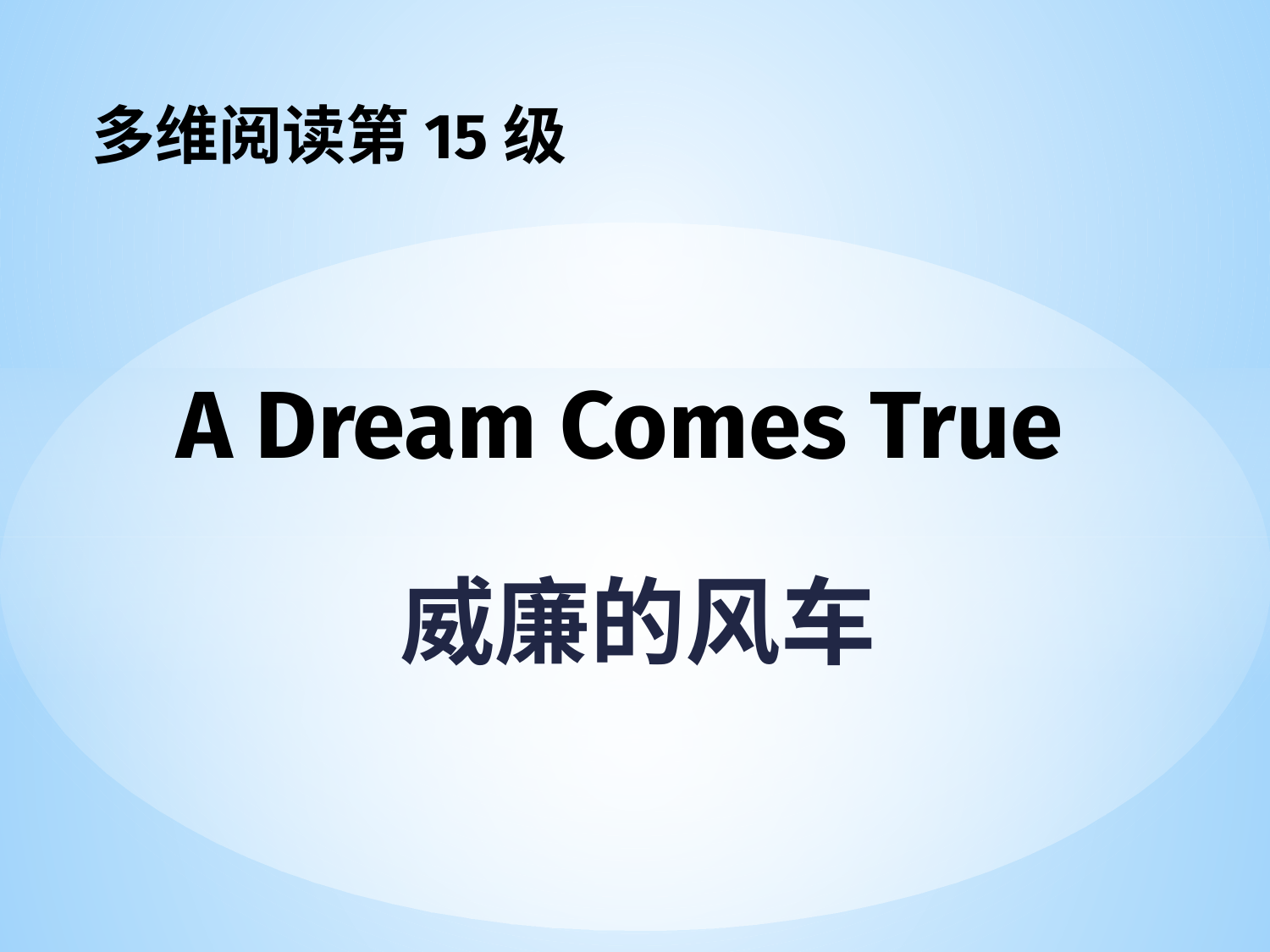

多维阅读第15级
# A Dream Comes True
威廉的风车